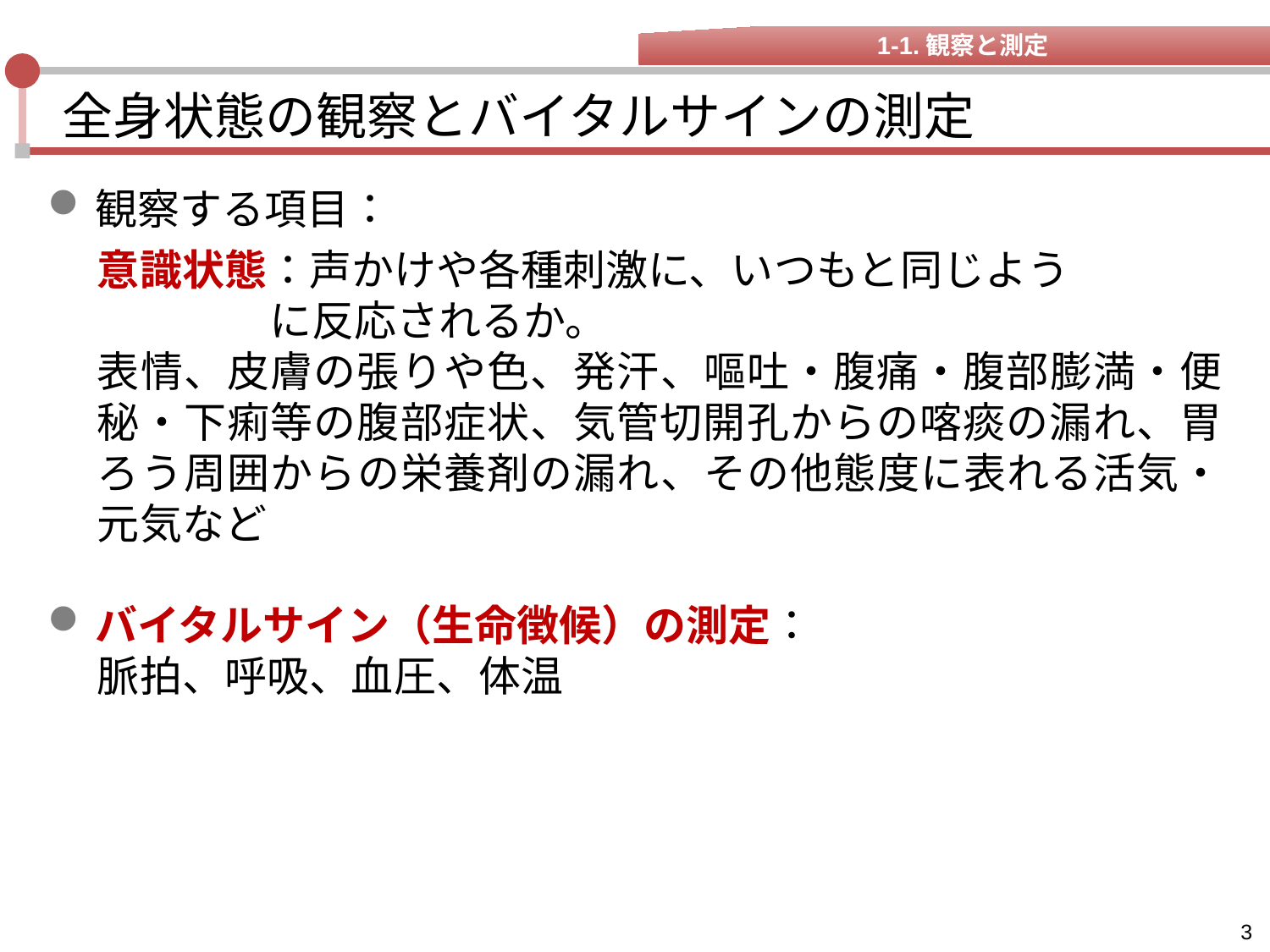

1-1.観察と測定
# 全身状態の観察とバイタルサインの測定
観察する項目：
意識状態：声かけや各種刺激に、いつもと同じよう
                 に反応されるか。
表情、皮膚の張りや色、発汗、嘔吐・腹痛・腹部膨満・便秘・下痢等の腹部症状、気管切開孔からの喀痰の漏れ、胃ろう周囲からの栄養剤の漏れ、その他態度に表れる活気・元気など

バイタルサイン（生命徴候）の測定：
脈拍、呼吸、血圧、体温
3